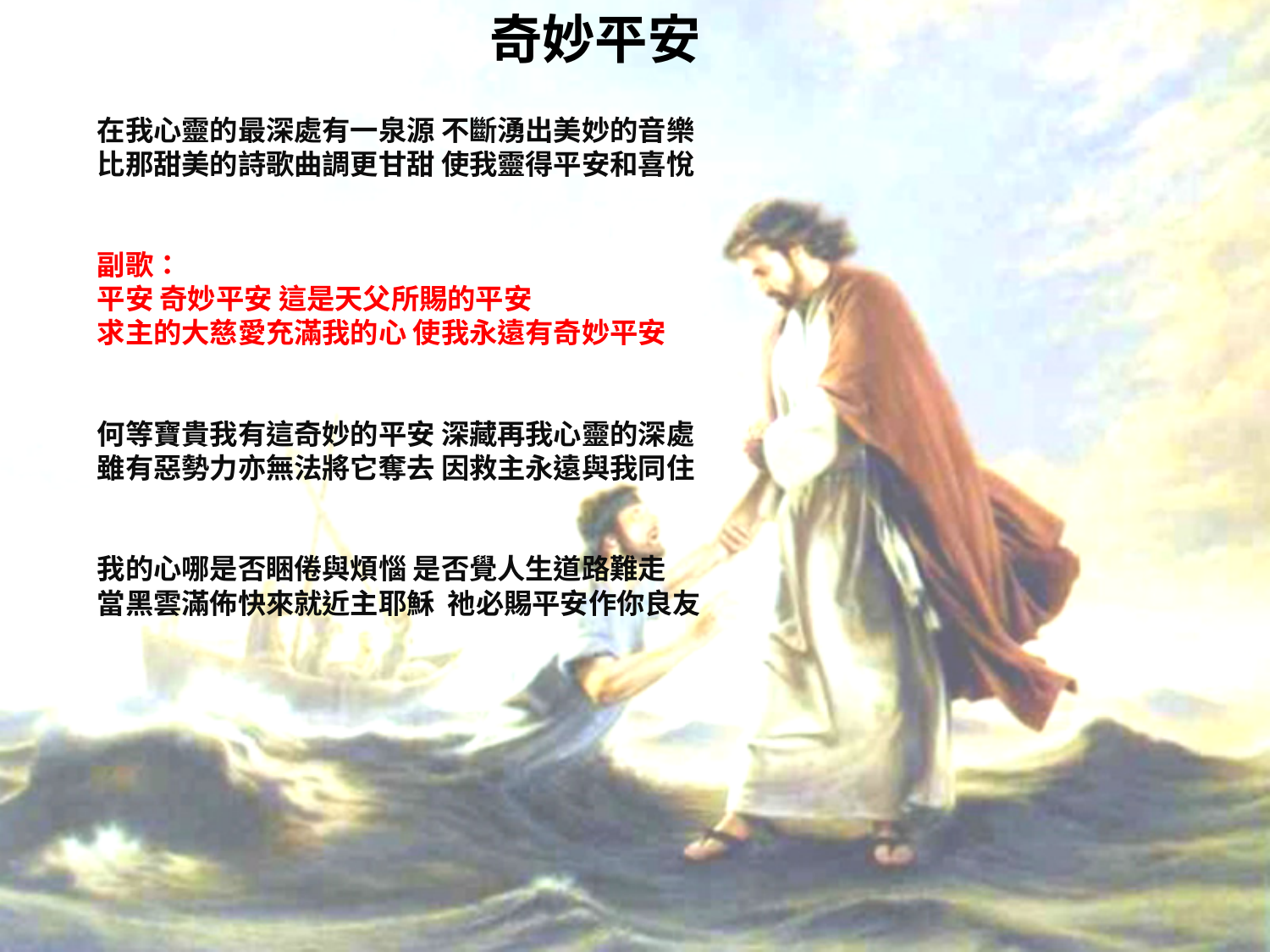

# 奇妙平安
在我心靈的最深處有一泉源 不斷湧出美妙的音樂
比那甜美的詩歌曲調更甘甜 使我靈得平安和喜悅
副歌：
平安 奇妙平安 這是天父所賜的平安
求主的大慈愛充滿我的心 使我永遠有奇妙平安
何等寶貴我有這奇妙的平安 深藏再我心靈的深處
雖有惡勢力亦無法將它奪去 因救主永遠與我同住
我的心哪是否睏倦與煩惱 是否覺人生道路難走
當黑雲滿佈快來就近主耶穌  祂必賜平安作你良友